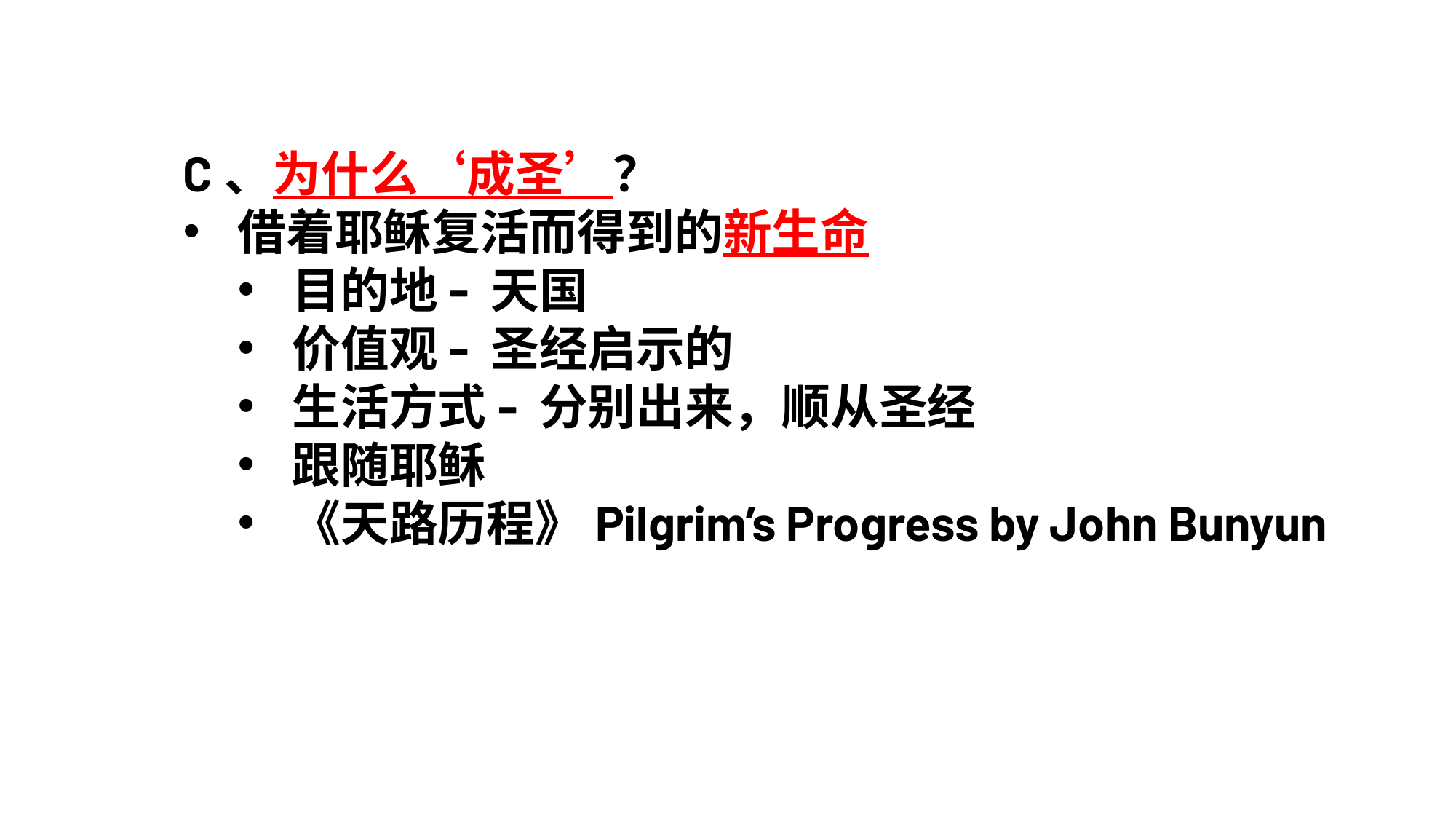

C、为什么‘成圣’？
借着耶稣复活而得到的新生命
目的地- 天国
价值观- 圣经启示的
生活方式- 分别出来，顺从圣经
跟随耶稣
《天路历程》Pilgrim’s Progress by John Bunyun